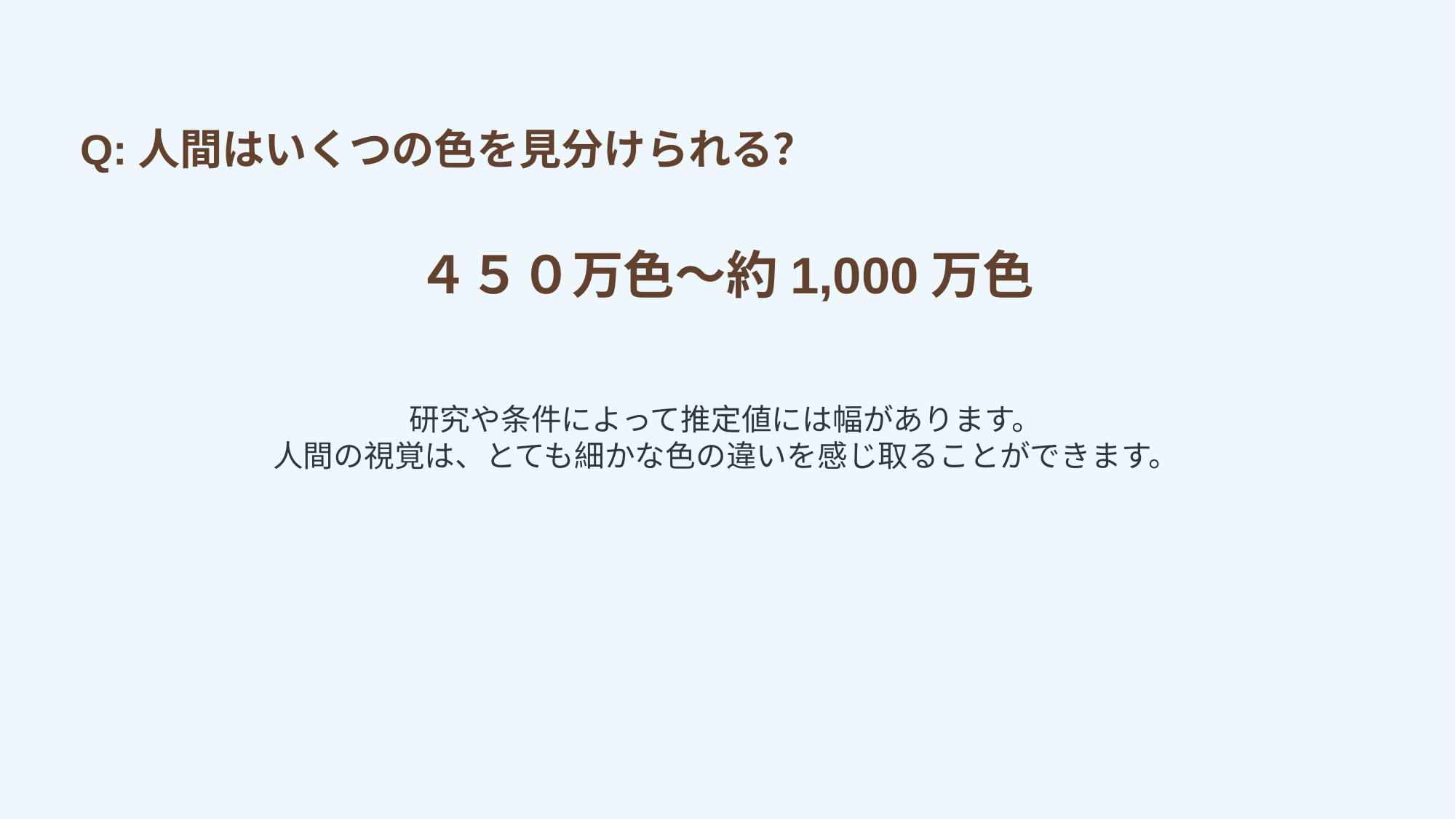

Q:人間はいくつの色を見分けられる？
４５０万色〜約1,000万色
研究や条件によって推定値には幅があります。
人間の視覚は、とても細かな色の違いを感じ取ることができます。